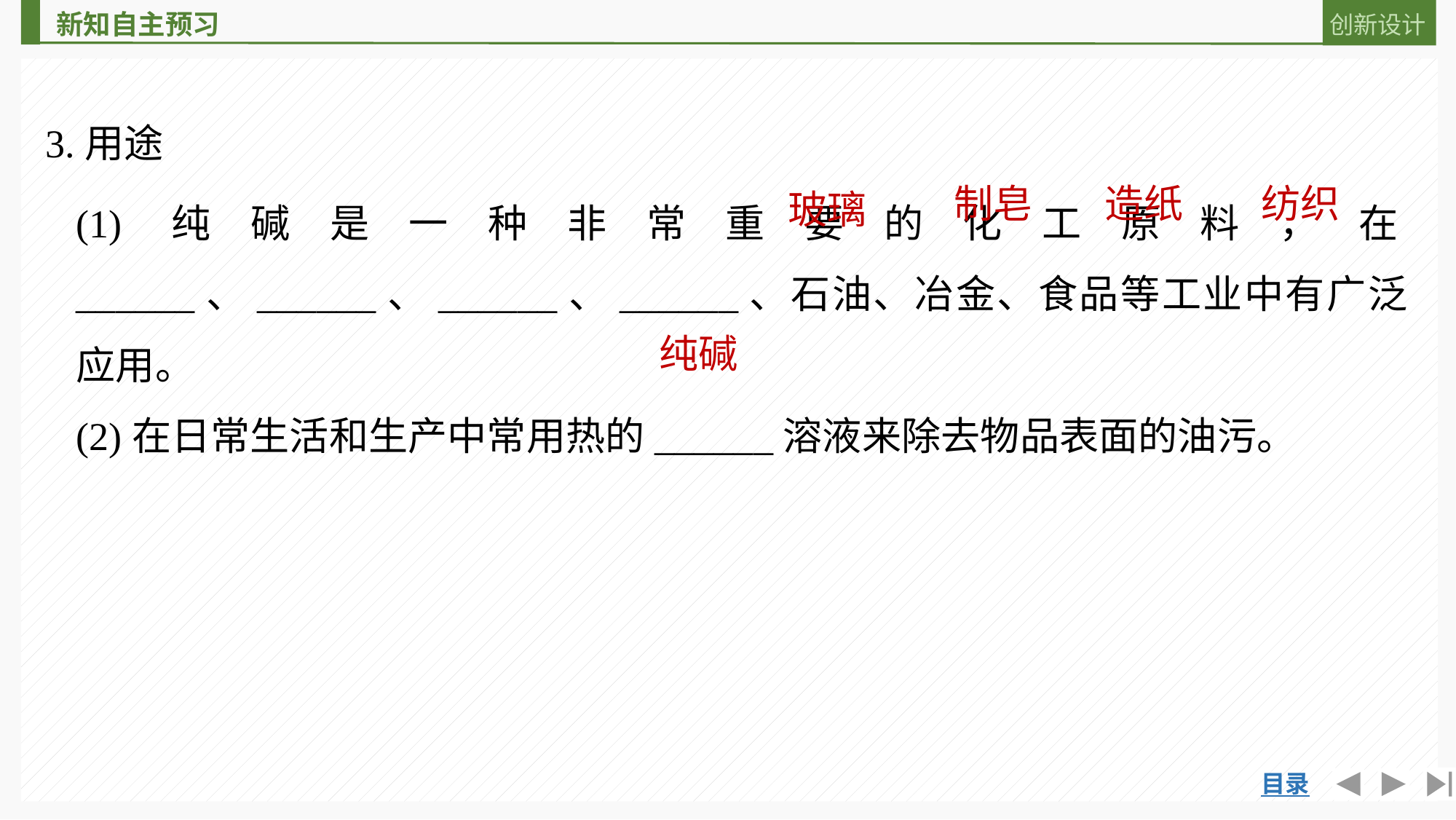

3.用途
(1)纯碱是一种非常重要的化工原料，在______、______、______、______、石油、冶金、食品等工业中有广泛应用。
(2)在日常生活和生产中常用热的______溶液来除去物品表面的油污。
制皂
造纸
纺织
玻璃
纯碱